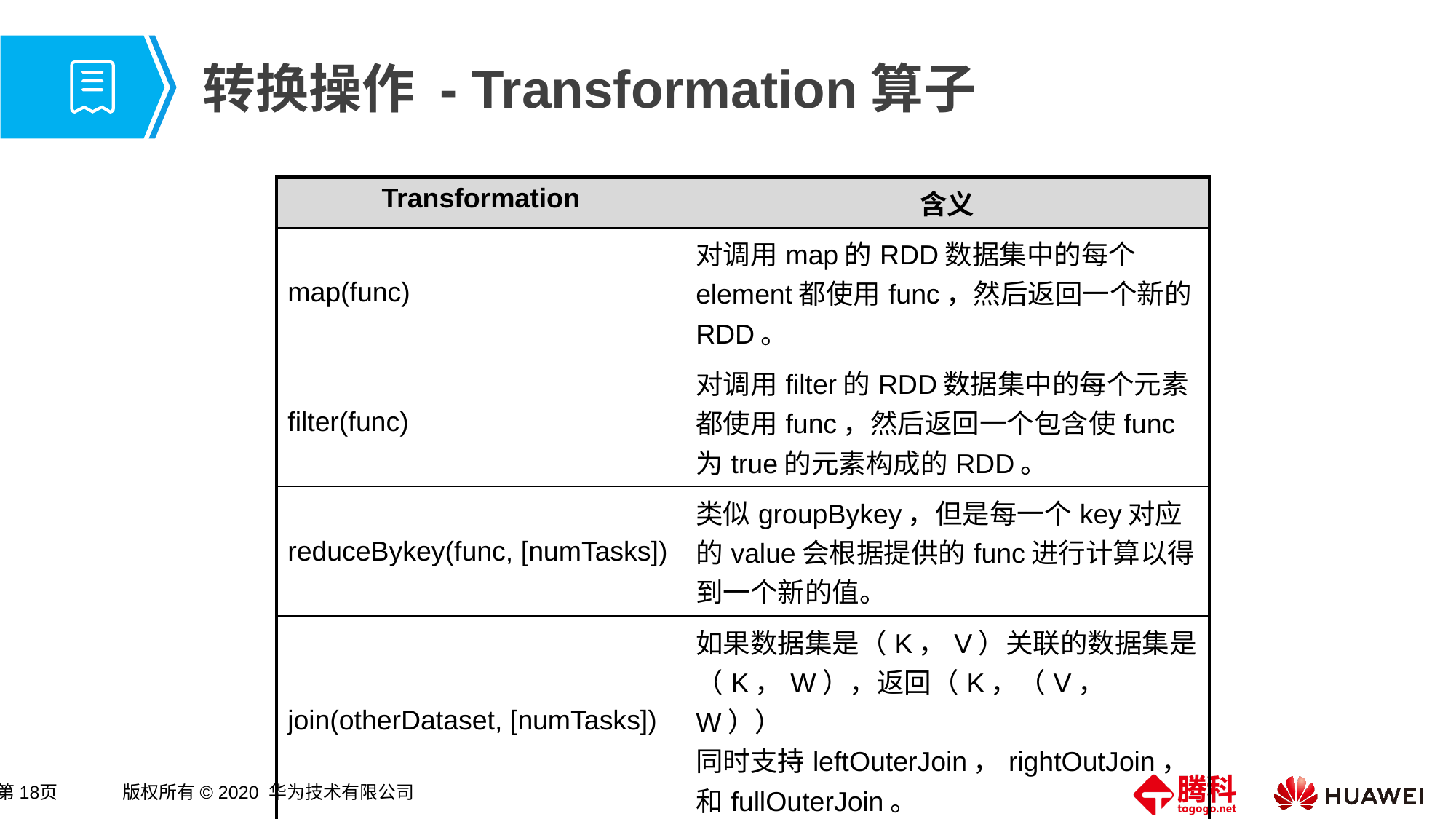

# 转换操作 - Transformation算子
| Transformation | 含义 |
| --- | --- |
| map(func) | 对调用map的RDD数据集中的每个element都使用func，然后返回一个新的RDD。 |
| filter(func) | 对调用filter的RDD数据集中的每个元素都使用func，然后返回一个包含使func为true的元素构成的RDD。 |
| reduceBykey(func, [numTasks]) | 类似groupBykey，但是每一个key对应的value会根据提供的func进行计算以得到一个新的值。 |
| join(otherDataset, [numTasks]) | 如果数据集是（K，V）关联的数据集是（K，W），返回（K，（V，W）） 同时支持leftOuterJoin，rightOutJoin，和fullOuterJoin。 |